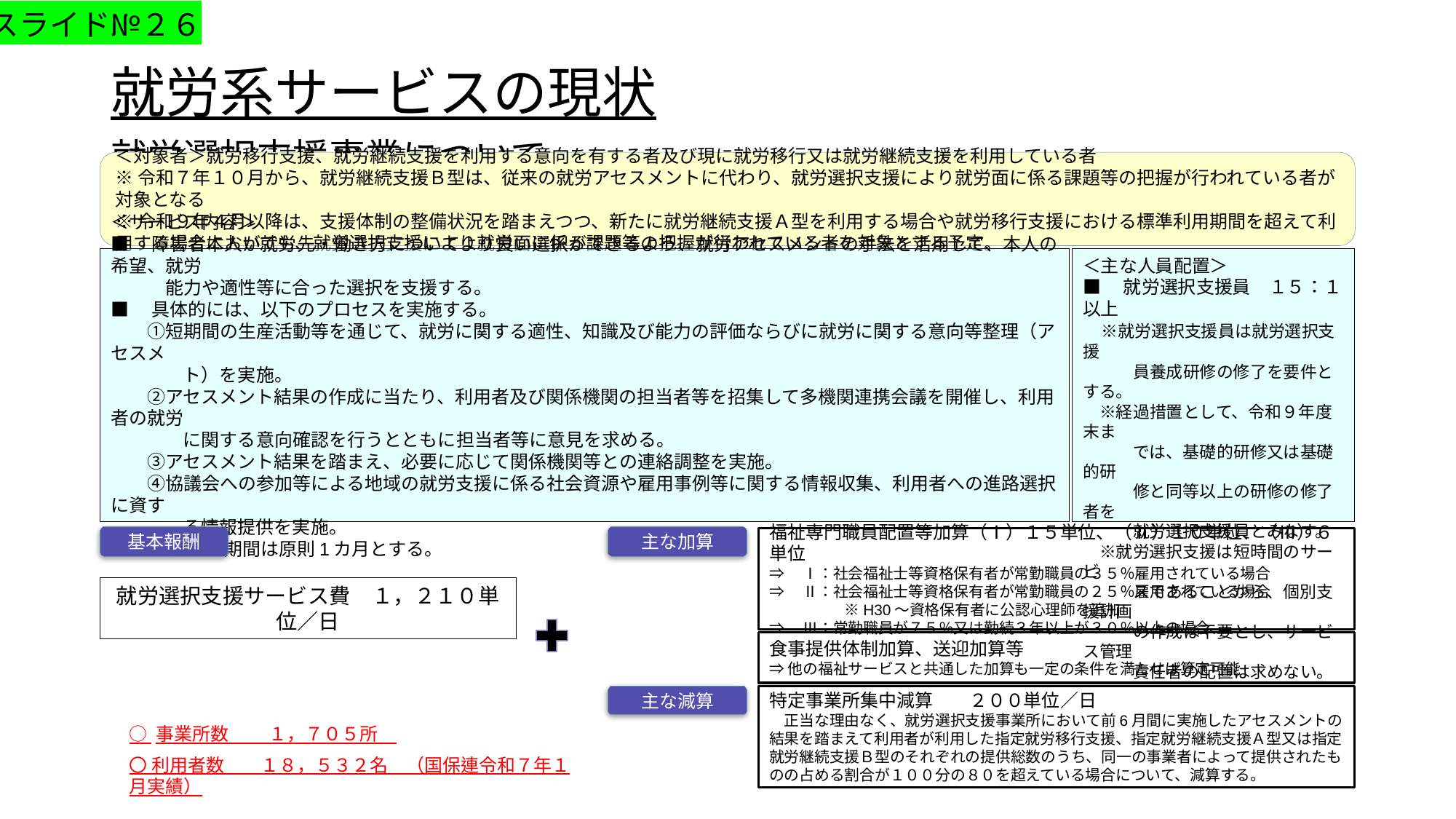

スライド№２６
# 就労系サービスの現状 就労選択支援事業について
＜対象者＞就労移行支援、就労継続支援を利用する意向を有する者及び現に就労移行又は就労継続支援を利用している者
※令和７年１０月から、就労継続支援Ｂ型は、従来の就労アセスメントに代わり、就労選択支援により就労面に係る課題等の把握が行われている者が対象となる
※令和９年４月以降は、支援体制の整備状況を踏まえつつ、新たに就労継続支援Ａ型を利用する場合や就労移行支援における標準利用期間を超えて利用する場合においても、就労選択支援により就労面に係る課題等の把握が行われている者を対象とする予定。
＜主な人員配置＞
■　就労選択支援員　１５：１以上
　※就労選択支援員は就労選択支援
　　　員養成研修の修了を要件とする。
　※経過措置として、令和９年度末ま
　　　では、基礎的研修又は基礎的研
　　　修と同等以上の研修の修了者を
　　　就労選択支援員とみなす。
　※就労選択支援は短時間のサービ
　　　スであることから、個別支援計画
　　　の作成は不要とし、サービス管理
　　　責任者の配置は求めない。
＜サービス内容＞
■　障害者本人が就労先・働き方についてより良い選択ができるよう、就労アセスメントの手法を活用して、本人の希望、就労
　　　能力や適性等に合った選択を支援する。
■　具体的には、以下のプロセスを実施する。
　　①短期間の生産活動等を通じて、就労に関する適性、知識及び能力の評価ならびに就労に関する意向等整理（アセスメ
　　　　ト）を実施。
　　②アセスメント結果の作成に当たり、利用者及び関係機関の担当者等を招集して多機関連携会議を開催し、利用者の就労
　　　　に関する意向確認を行うとともに担当者等に意見を求める。
　　③アセスメント結果を踏まえ、必要に応じて関係機関等との連絡調整を実施。
　　④協議会への参加等による地域の就労支援に係る社会資源や雇用事例等に関する情報収集、利用者への進路選択に資す
　　　　る情報提供を実施。
■　支給決定期間は原則1カ月とする。
基本報酬
主な加算
福祉専門職員配置等加算（Ⅰ）１５単位、（Ⅱ）１０単位、（Ⅲ）６単位
⇒　Ⅰ：社会福祉士等資格保有者が常勤職員の３５％雇用されている場合
⇒　Ⅱ：社会福祉士等資格保有者が常勤職員の２５％雇用されている場合
　　　　　※H30～資格保有者に公認心理師を追加
⇒　Ⅲ：常勤職員が７５％又は勤続３年以上が３０％以上の場合
就労選択支援サービス費　１，２１０単位／日

食事提供体制加算、送迎加算等
⇒他の福祉サービスと共通した加算も一定の条件を満たせば算定可能
主な減算
特定事業所集中減算　　２００単位／日
　正当な理由なく、就労選択支援事業所において前6月間に実施したアセスメントの結果を踏まえて利用者が利用した指定就労移行支援、指定就労継続支援Ａ型又は指定就労継続支援Ｂ型のそれぞれの提供総数のうち、同一の事業者によって提供されたものの占める割合が１００分の８０を超えている場合について、減算する。
○ 事業所数　　 １，７０５所
〇 利用者数　　１８，５３２名　（国保連令和７年１月実績）